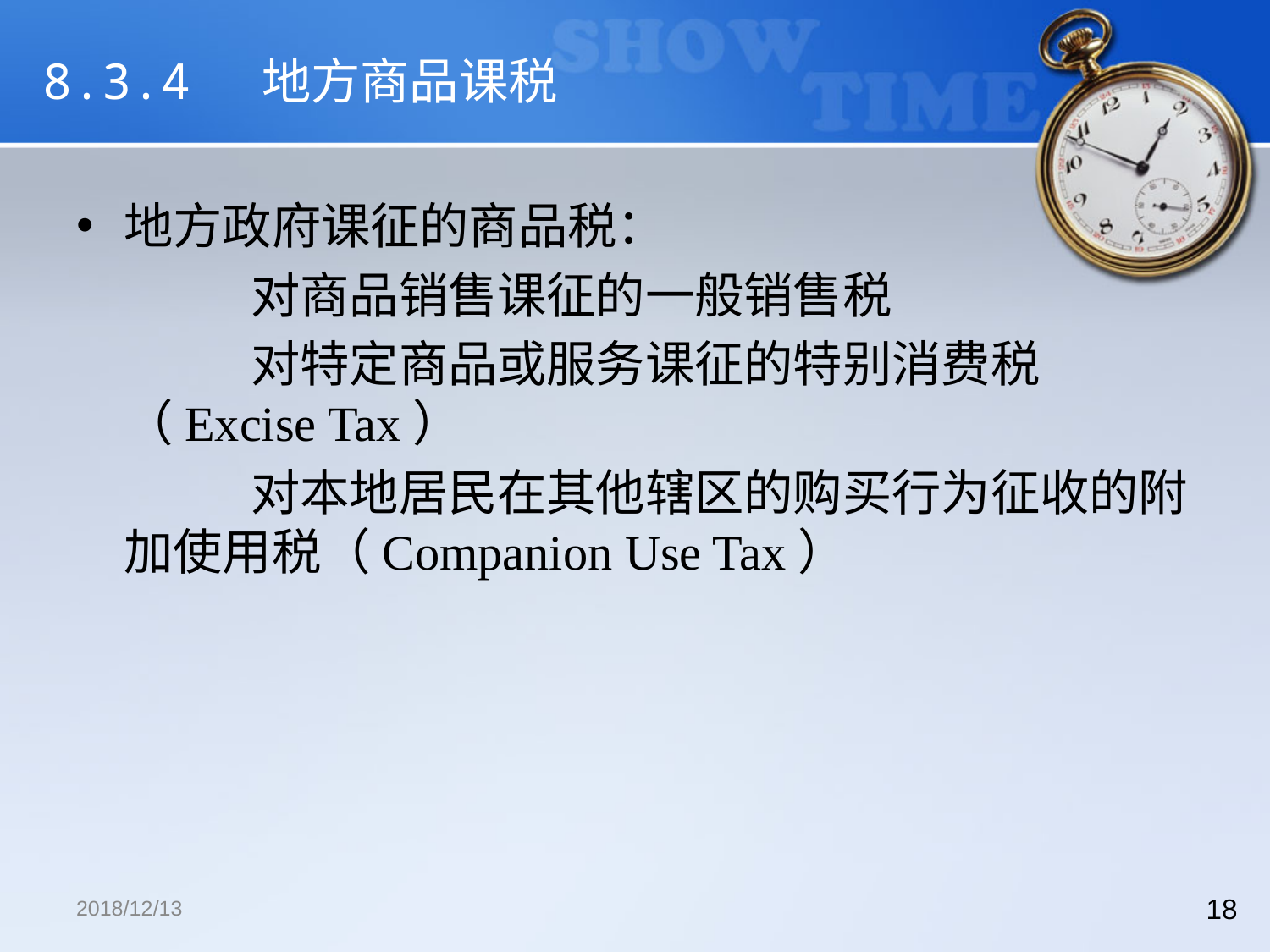

# 8.3.4  地方商品课税
地方政府课征的商品税：
		对商品销售课征的一般销售税
		对特定商品或服务课征的特别消费税（Excise Tax）
		对本地居民在其他辖区的购买行为征收的附加使用税（Companion Use Tax）
2018/12/13
18